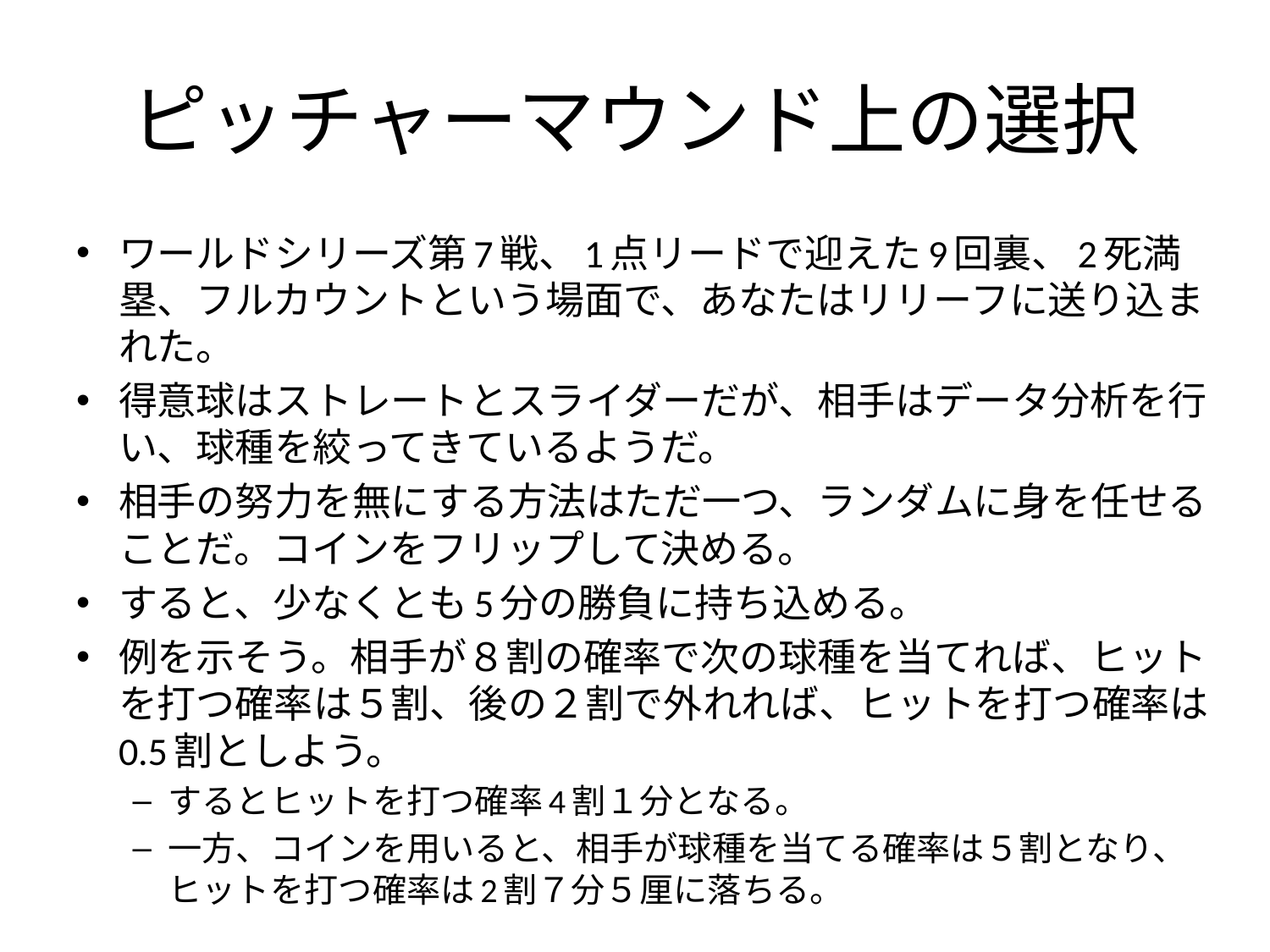

# ピッチャーマウンド上の選択
ワールドシリーズ第7戦、1点リードで迎えた9回裏、2死満塁、フルカウントという場面で、あなたはリリーフに送り込まれた。
得意球はストレートとスライダーだが、相手はデータ分析を行い、球種を絞ってきているようだ。
相手の努力を無にする方法はただ一つ、ランダムに身を任せることだ。コインをフリップして決める。
すると、少なくとも5分の勝負に持ち込める。
例を示そう。相手が８割の確率で次の球種を当てれば、ヒットを打つ確率は５割、後の２割で外れれば、ヒットを打つ確率は0.5割としよう。
するとヒットを打つ確率4割１分となる。
一方、コインを用いると、相手が球種を当てる確率は５割となり、ヒットを打つ確率は2割７分５厘に落ちる。